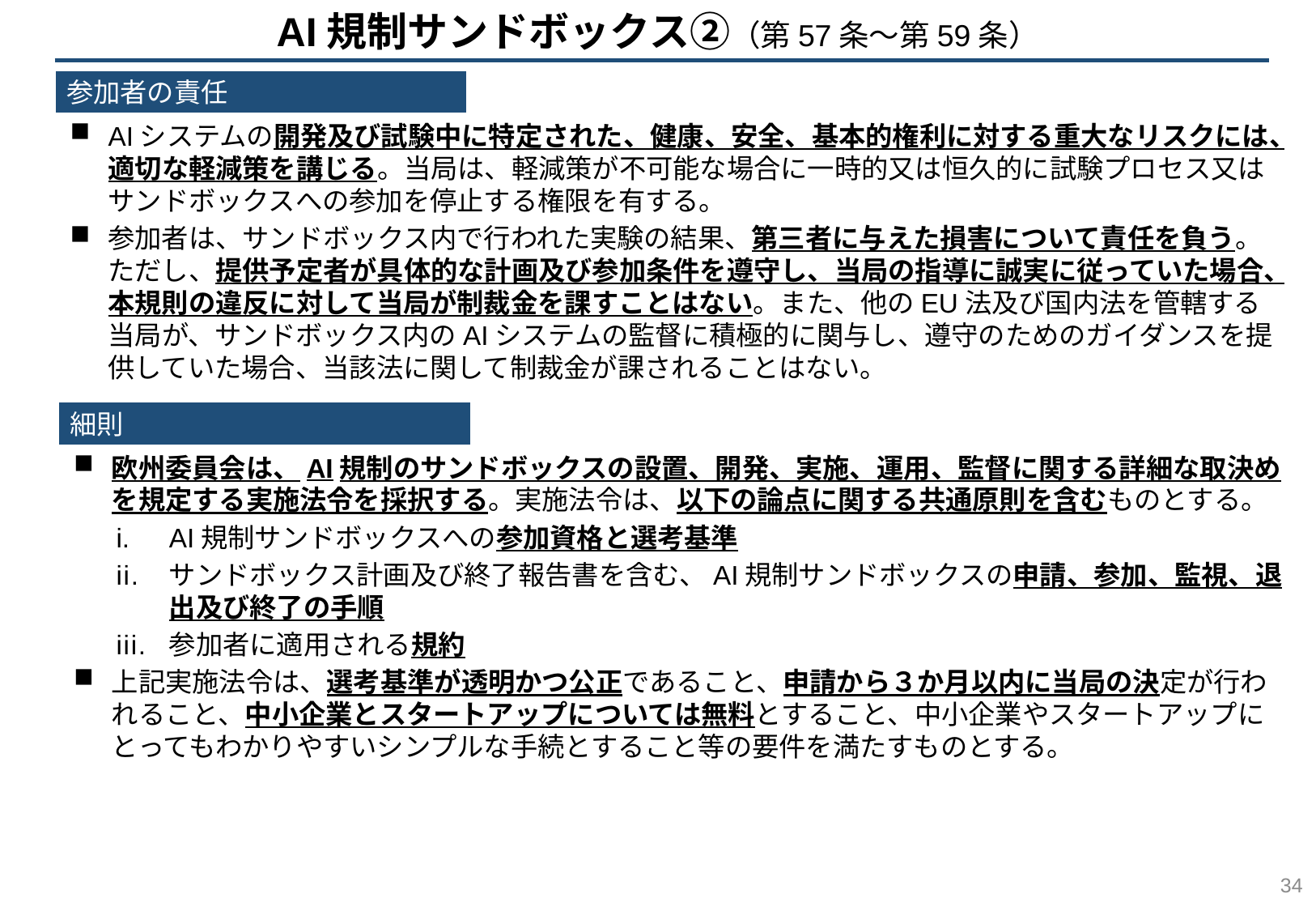

AI規制サンドボックス②（第57条～第59条）
参加者の責任
AIシステムの開発及び試験中に特定された、健康、安全、基本的権利に対する重大なリスクには、適切な軽減策を講じる。当局は、軽減策が不可能な場合に一時的又は恒久的に試験プロセス又はサンドボックスへの参加を停止する権限を有する。
参加者は、サンドボックス内で行われた実験の結果、第三者に与えた損害について責任を負う。ただし、提供予定者が具体的な計画及び参加条件を遵守し、当局の指導に誠実に従っていた場合、本規則の違反に対して当局が制裁金を課すことはない。また、他のEU法及び国内法を管轄する当局が、サンドボックス内のAIシステムの監督に積極的に関与し、遵守のためのガイダンスを提供していた場合、当該法に関して制裁金が課されることはない。
細則
欧州委員会は、AI規制のサンドボックスの設置、開発、実施、運用、監督に関する詳細な取決めを規定する実施法令を採択する。実施法令は、以下の論点に関する共通原則を含むものとする。
AI規制サンドボックスへの参加資格と選考基準
サンドボックス計画及び終了報告書を含む、AI規制サンドボックスの申請、参加、監視、退出及び終了の手順
参加者に適用される規約
上記実施法令は、選考基準が透明かつ公正であること、申請から３か月以内に当局の決定が行われること、中小企業とスタートアップについては無料とすること、中小企業やスタートアップにとってもわかりやすいシンプルな手続とすること等の要件を満たすものとする。
34